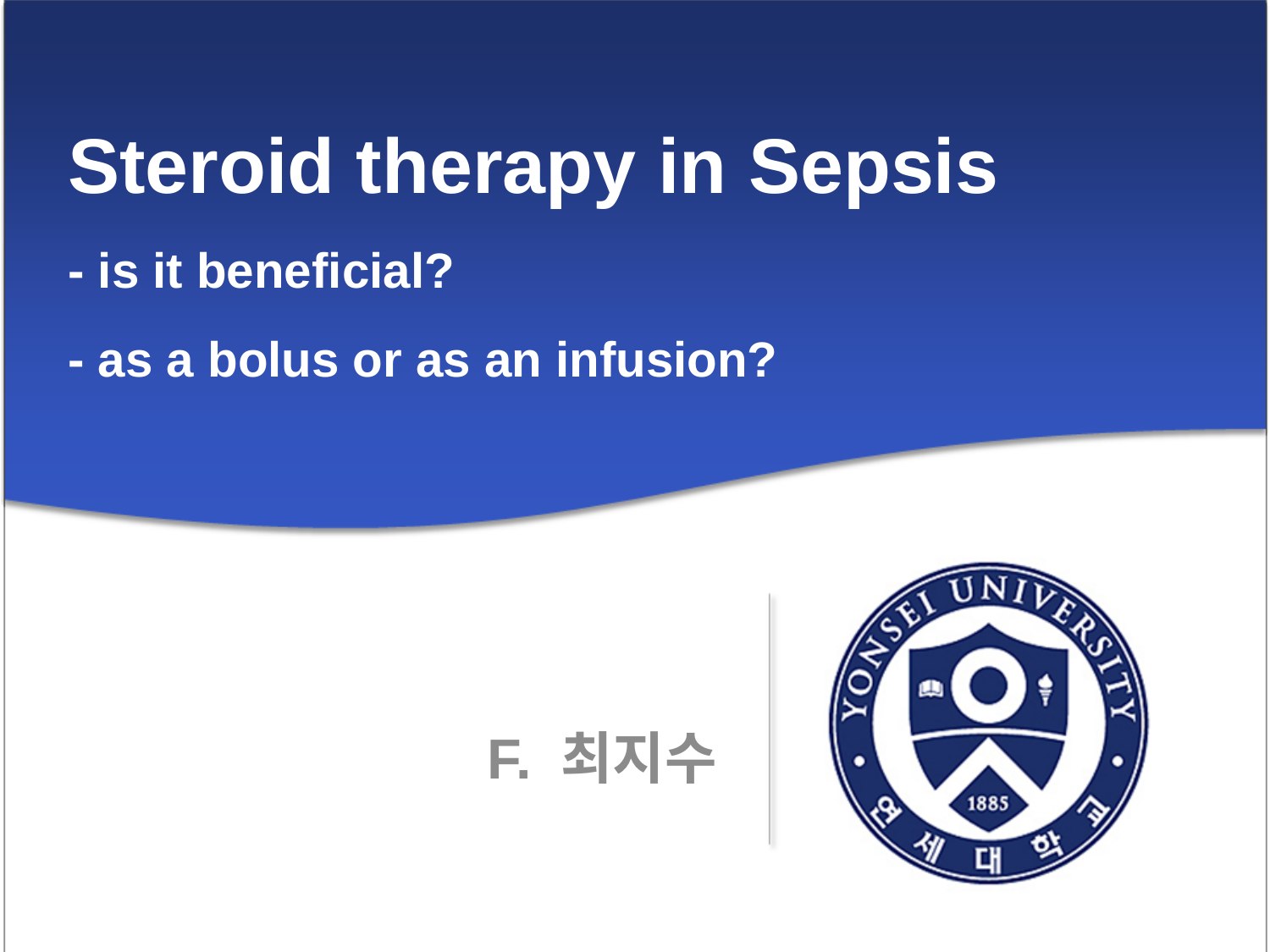

# Steroid therapy in Sepsis - is it beneficial? - as a bolus or as an infusion?
F. 최지수